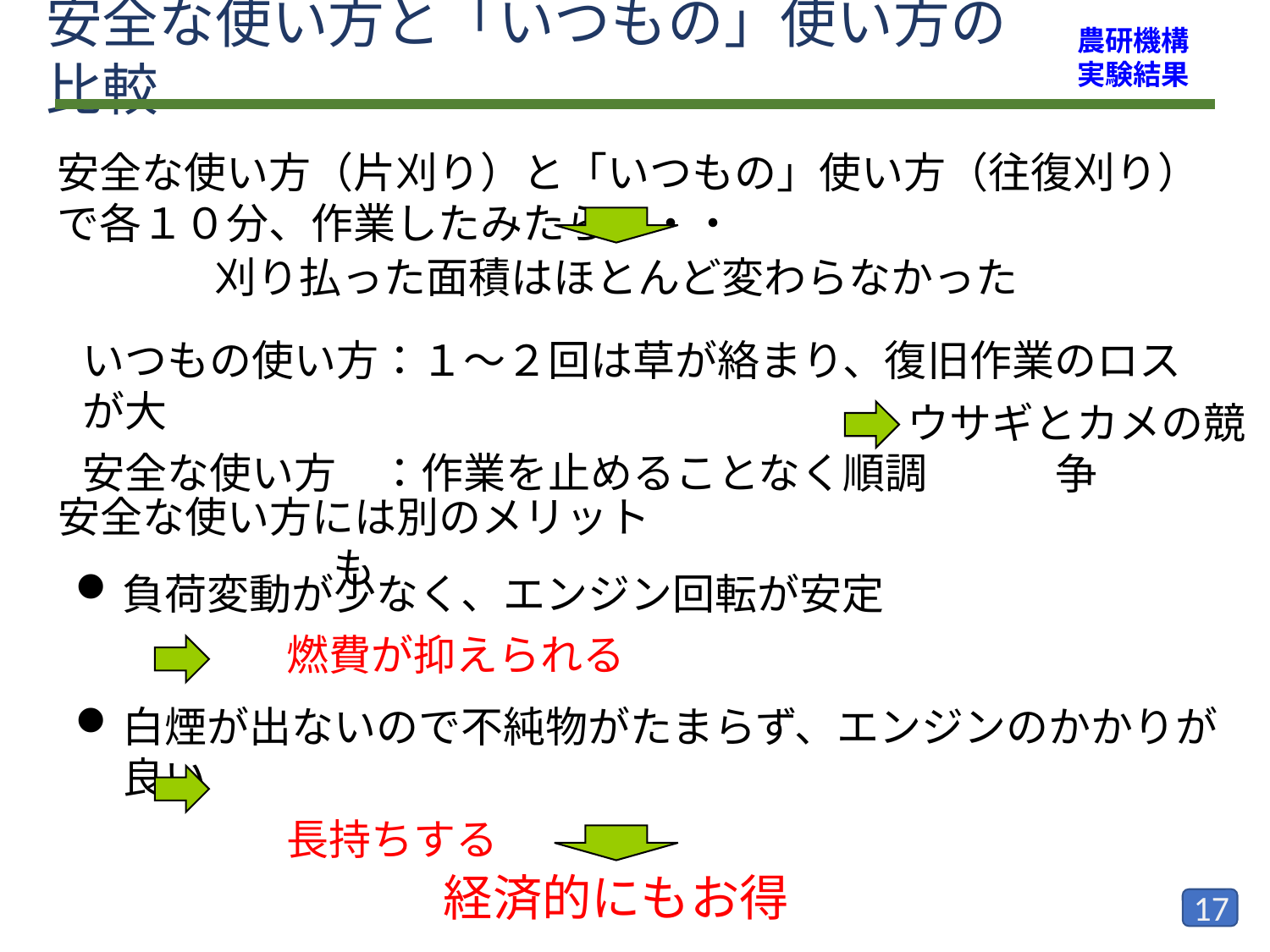

安全な使い方と「いつもの」使い方の比較
農研機構実験結果
安全な使い方（片刈り）と「いつもの」使い方（往復刈り）で各１０分、作業したみたら・・・

刈り払った面積はほとんど変わらなかった
いつもの使い方：１～２回は草が絡まり、復旧作業のロスが大
安全な使い方　：作業を止めることなく順調
ウサギとカメの競争

安全な使い方には別のメリットも
負荷変動が少なく、エンジン回転が安定
　　　　　燃費が抑えられる
白煙が出ないので不純物がたまらず、エンジンのかかりが良い
　　　　　長持ちする

経済的にもお得
17